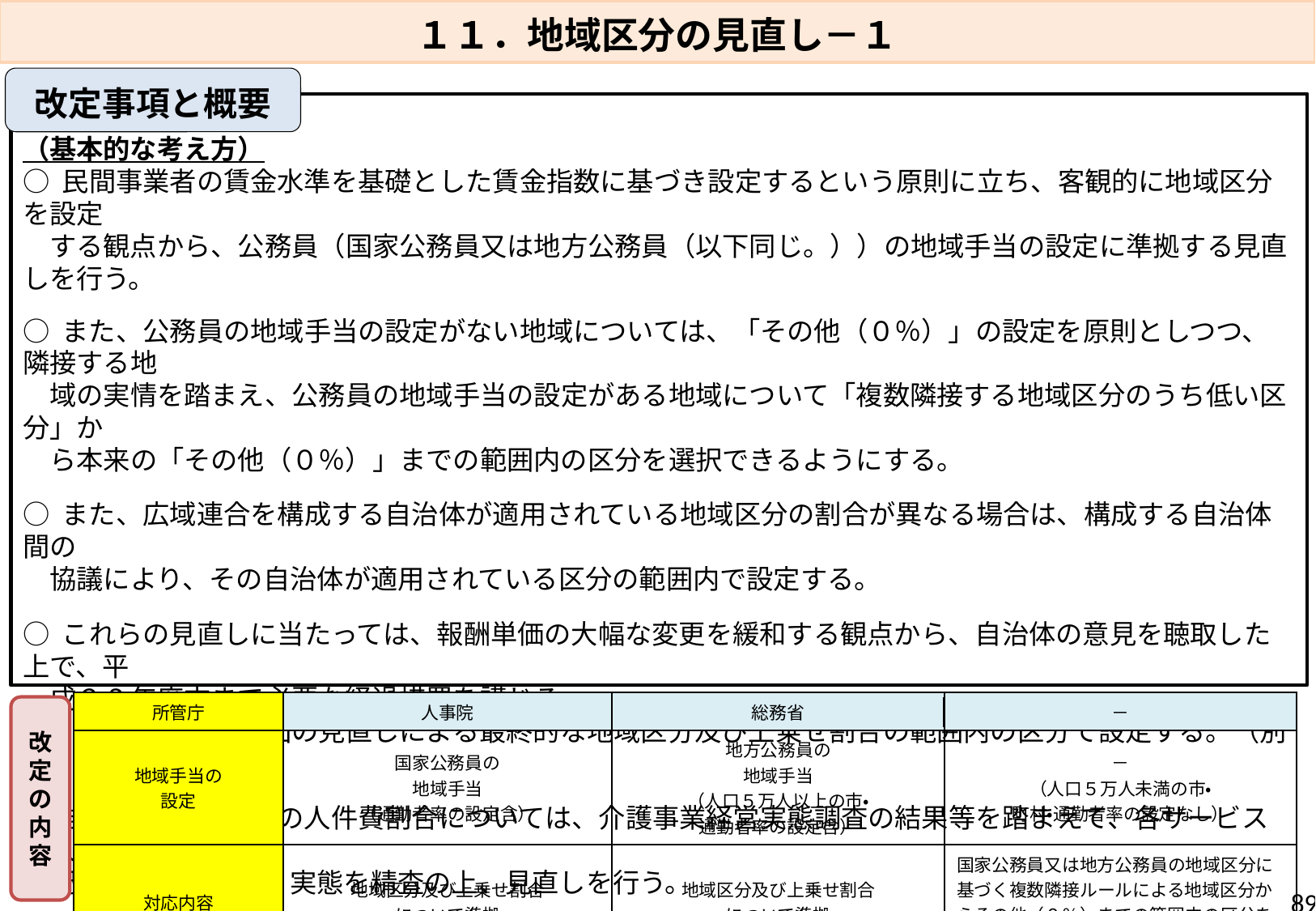

１１．地域区分の見直し－１
改定事項と概要

（基本的な考え方）
○ 民間事業者の賃金水準を基礎とした賃金指数に基づき設定するという原則に立ち、客観的に地域区分を設定
　する観点から、公務員（国家公務員又は地方公務員（以下同じ。））の地域手当の設定に準拠する見直しを行う。
○ また、公務員の地域手当の設定がない地域については、「その他（０％）」の設定を原則としつつ、隣接する地
　域の実情を踏まえ、公務員の地域手当の設定がある地域について「複数隣接する地域区分のうち低い区分」か
　ら本来の「その他（０％）」までの範囲内の区分を選択できるようにする。

○ また、広域連合を構成する自治体が適用されている地域区分の割合が異なる場合は、構成する自治体間の
　協議により、その自治体が適用されている区分の範囲内で設定する。

○ これらの見直しに当たっては、報酬単価の大幅な変更を緩和する観点から、自治体の意見を聴取した上で、平
　成２９年度末まで必要な経過措置を講じる。
　　具体的には、今回の見直しによる最終的な地域区分及び上乗せ割合の範囲内の区分で設定する。（別紙）

○ また、各サービスの人件費割合については、介護事業経営実態調査の結果等を踏まえて、各サービスの人員
　配置基準に基づき、実態を精査の上、見直しを行う。

| 所管庁 | 人事院 | 総務省 | － |
| --- | --- | --- | --- |
| 地域手当の 設定 | 国家公務員の 地域手当 （通勤者率の設定含） | 地方公務員の 地域手当 （人口５万人以上の市・ 通勤者率の設定含） | － （人口５万人未満の市・ 町村・通勤者率の設定なし） |
| 対応内容 | 地域区分及び上乗せ割合 について準拠 | 地域区分及び上乗せ割合 について準拠 | 国家公務員又は地方公務員の地域区分に基づく複数隣接ルールによる地域区分からその他（０％）までの範囲内の区分を選択 |
改
定
の
内容
89